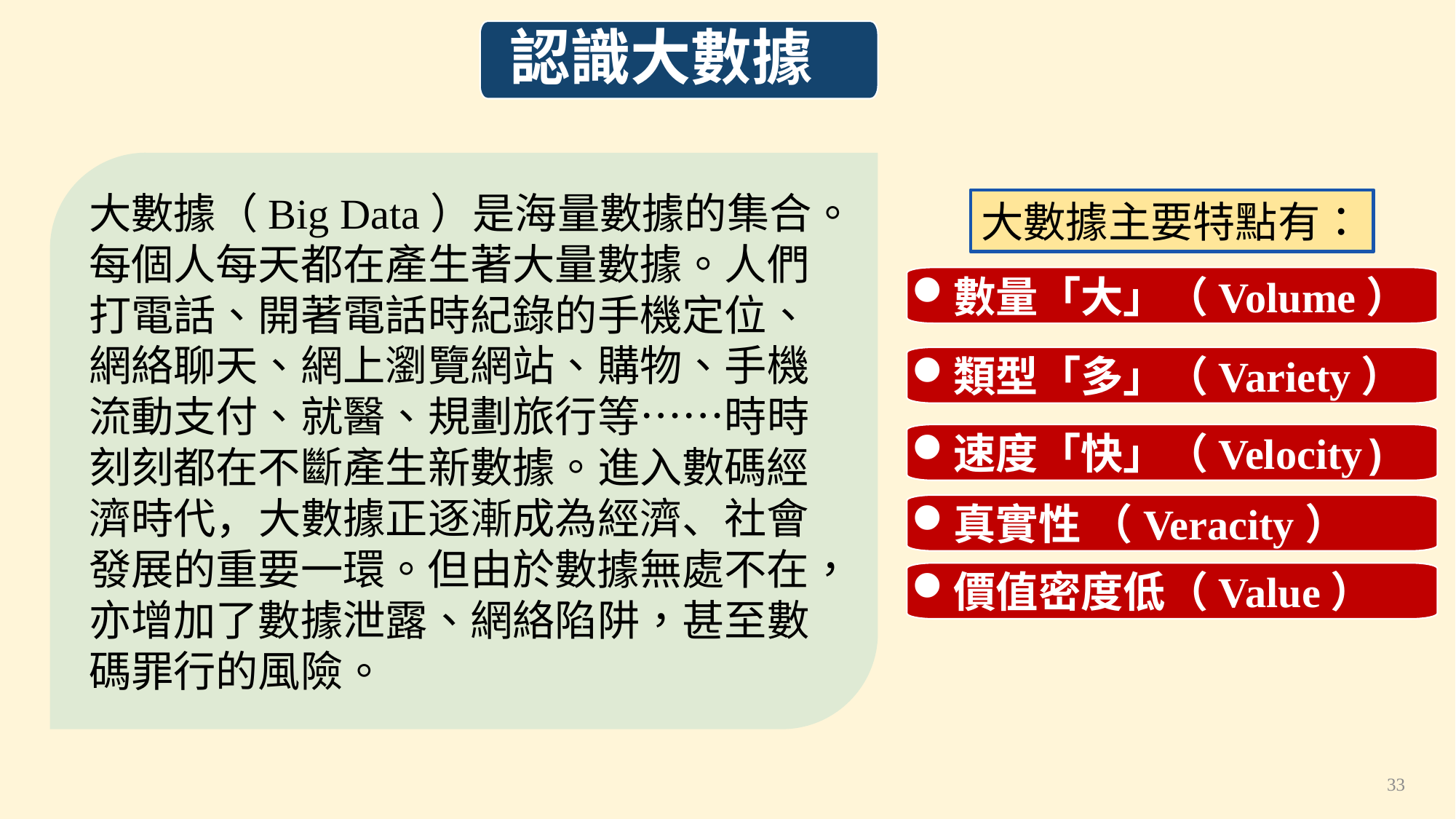

認識大數據

大數據（Big Data）是海量數據的集合。每個人每天都在產生著大量數據。人們打電話、開著電話時紀錄的手機定位、網絡聊天、網上瀏覽網站、購物、手機流動支付、就醫、規劃旅行等……時時刻刻都在不斷產生新數據。進入數碼經濟時代，大數據正逐漸成為經濟、社會發展的重要一環。但由於數據無處不在，亦增加了數據泄露、網絡陷阱，甚至數碼罪行的風險。
大數據主要特點有：
數量「大」（Volume）
類型「多」（Variety）
速度「快」（Velocity)
真實性 （Veracity）
價值密度低（Value）